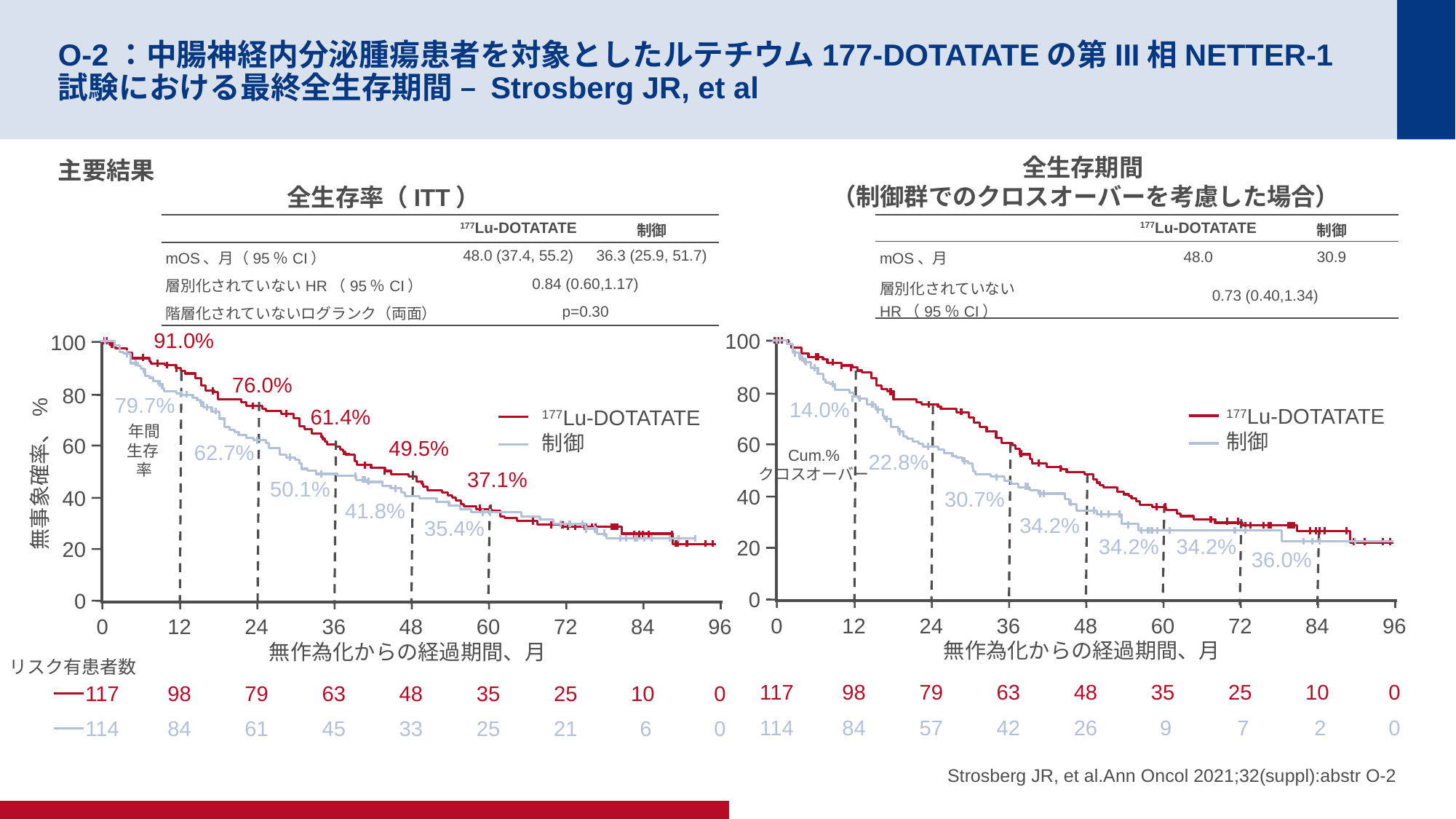

# O-2：中腸神経内分泌腫瘍患者を対象としたルテチウム177-DOTATATEの第III相NETTER-1試験における最終全生存期間 – Strosberg JR, et al
全生存期間
（制御群でのクロスオーバーを考慮した場合）
主要結果
全生存率（ITT）
|  | 177Lu-DOTATATE | 制御 |
| --- | --- | --- |
| mOS、月（95％CI） | 48.0 (37.4, 55.2) | 36.3 (25.9, 51.7) |
| 層別化されていないHR（95％CI） | 0.84 (0.60,1.17) |  |
| 階層化されていないログランク（両面） | p=0.30 |  |
|  | 177Lu-DOTATATE | 制御 |
| --- | --- | --- |
| mOS、月 | 48.0 | 30.9 |
| 層別化されていないHR（95％CI） | 0.73 (0.40,1.34) |  |
91.0%
100

80

60

無事象確率、%
40

20

0

76.0%
79.7%
61.4%
177Lu-DOTATATE
制御
年間
生存
率
49.5%
62.7%
37.1%
50.1%
41.8%
35.4%

0
12
24
36
48
60
72
84
96
無作為化からの経過期間、月
リスク有患者数
117
98
79
63
48
35
25
10
0
114
84
61
45
33
25
21
 6
0
100

80

60

40

20

0

14.0%
177Lu-DOTATATE
制御
Cum.%
クロスオーバー
22.8%
30.7%
34.2%
34.2%
34.2%
36.0%

0
12
24
36
48
60
72
84
96
無作為化からの経過期間、月
117
98
79
63
48
35
25
10
0
114
84
57
42
26
 9
 7
 2
0
Strosberg JR, et al.Ann Oncol 2021;32(suppl):abstr O-2